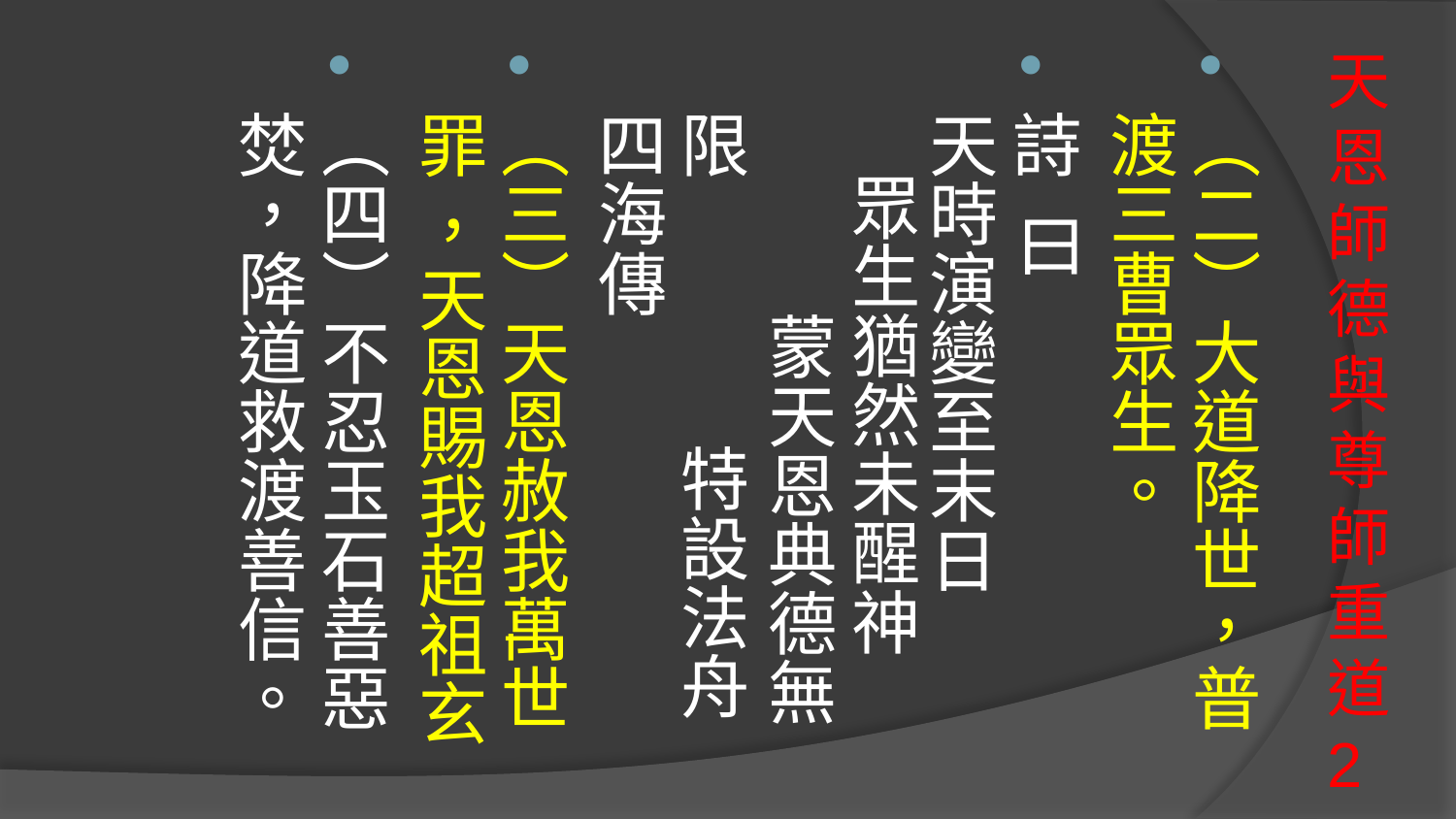

# 天恩師德與尊師重道 2
（二）大道降世，普渡三曹眾生。
詩  曰                            天時演變至末日                眾生猶然未醒神                     蒙天恩典德無限                 特設法舟四海傳
（三）天恩赦我萬世罪 ，天恩賜我超祖玄
（四）不忍玉石善惡焚，降道救渡善信。